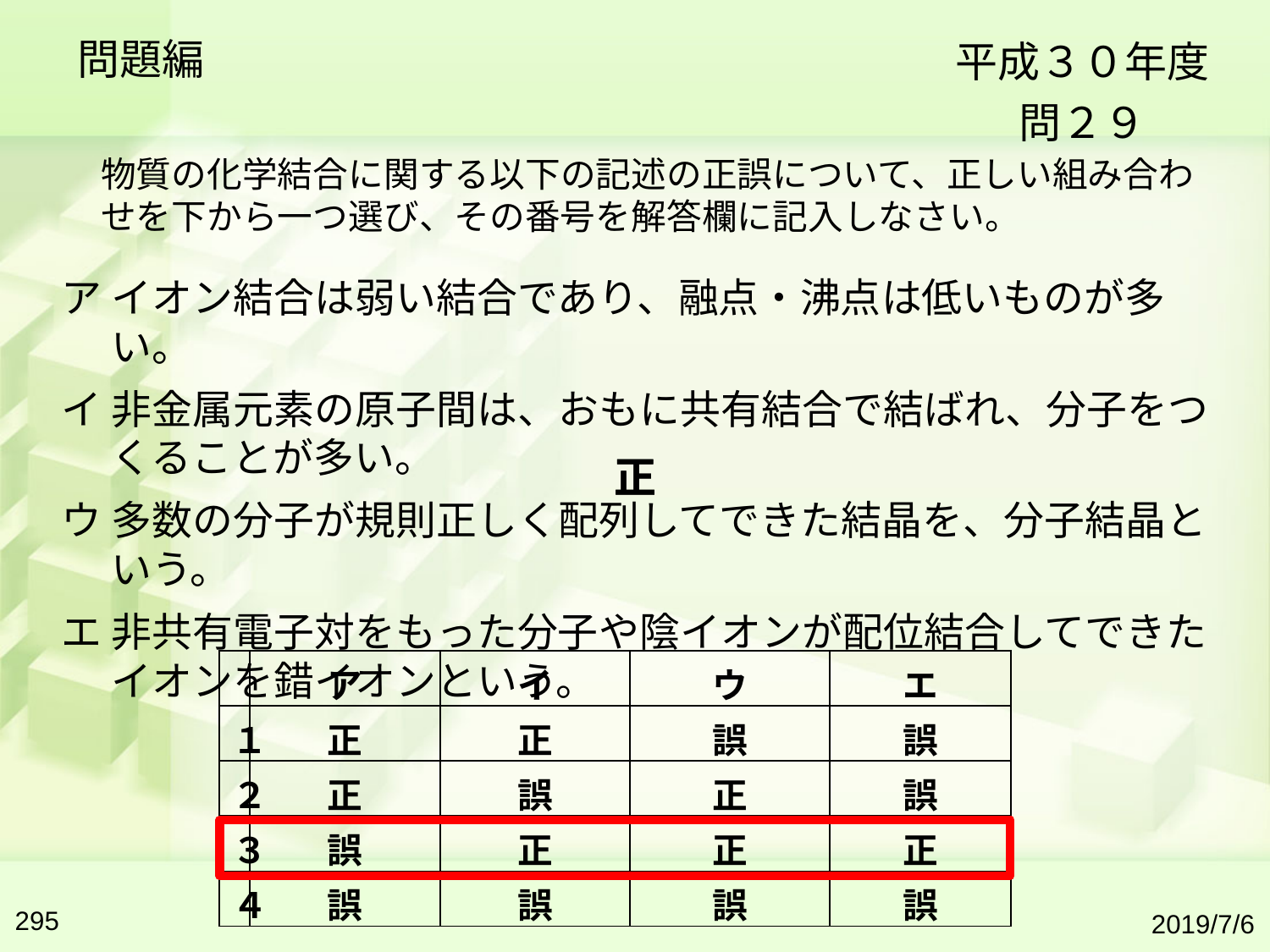

問題編
平成３０年度
問２９
物質の化学結合に関する以下の記述の正誤について、正しい組み合わせを下から一つ選び、その番号を解答欄に記入しなさい。
ア イオン結合は弱い結合であり、融点・沸点は低いものが多い。
イ 非金属元素の原子間は、おもに共有結合で結ばれ、分子をつくることが多い。
ウ 多数の分子が規則正しく配列してできた結晶を、分子結晶という。
エ 非共有電子対をもった分子や陰イオンが配位結合してできたイオンを錯イオンという。
正
正
|  | ア | イ | ウ | エ |
| --- | --- | --- | --- | --- |
| １ | 正 | 正 | 誤 | 誤 |
| ２ | 正 | 誤 | 正 | 誤 |
| ３ | 誤 | 正 | 正 | 正 |
| ４ | 誤 | 誤 | 誤 | 誤 |

295
2019/7/6